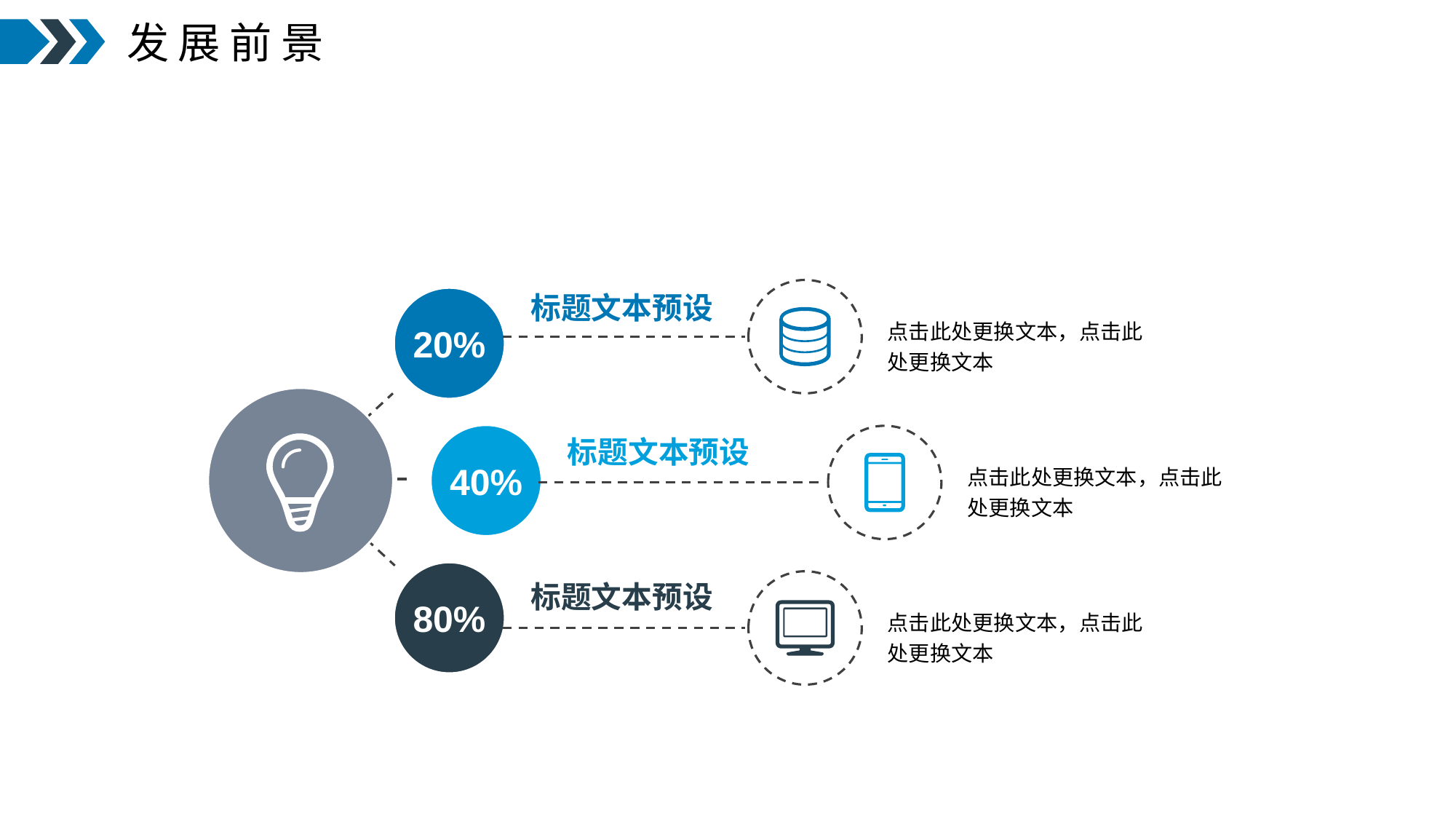

发展前景

20%
标题文本预设

点击此处更换文本，点击此处更换文本

40%

标题文本预设

点击此处更换文本，点击此处更换文本

80%

标题文本预设
点击此处更换文本，点击此处更换文本